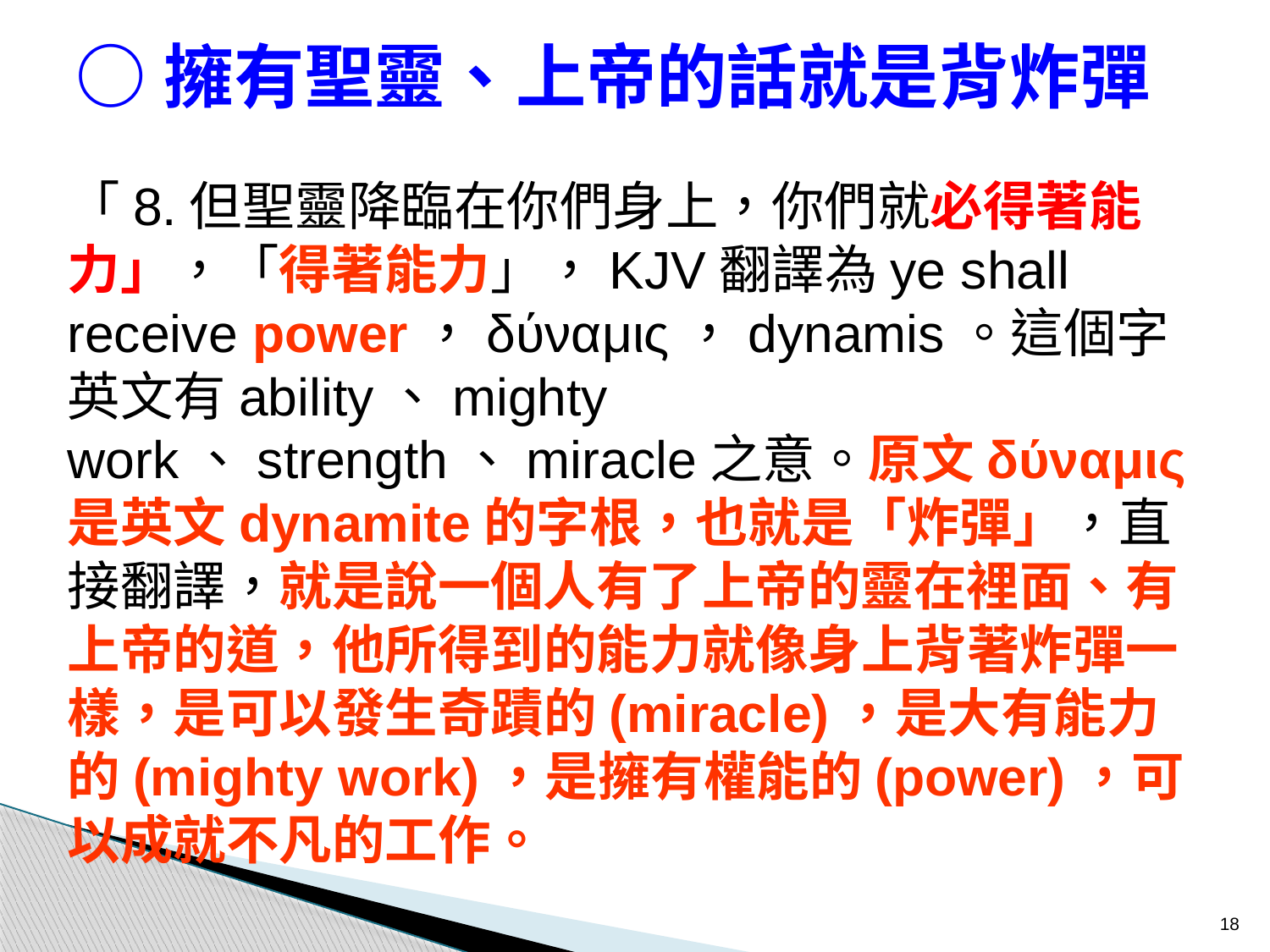

○擁有聖靈、上帝的話就是背炸彈
「8.但聖靈降臨在你們身上，你們就必得著能力」，「得著能力」，KJV翻譯為ye shall receive power，δύναμις，dynamis。這個字英文有ability、mighty work、strength、miracle之意。原文δύναμις是英文dynamite的字根，也就是「炸彈」，直接翻譯，就是說一個人有了上帝的靈在裡面、有上帝的道，他所得到的能力就像身上背著炸彈一樣，是可以發生奇蹟的(miracle)，是大有能力的(mighty work)，是擁有權能的(power)，可以成就不凡的工作。
18